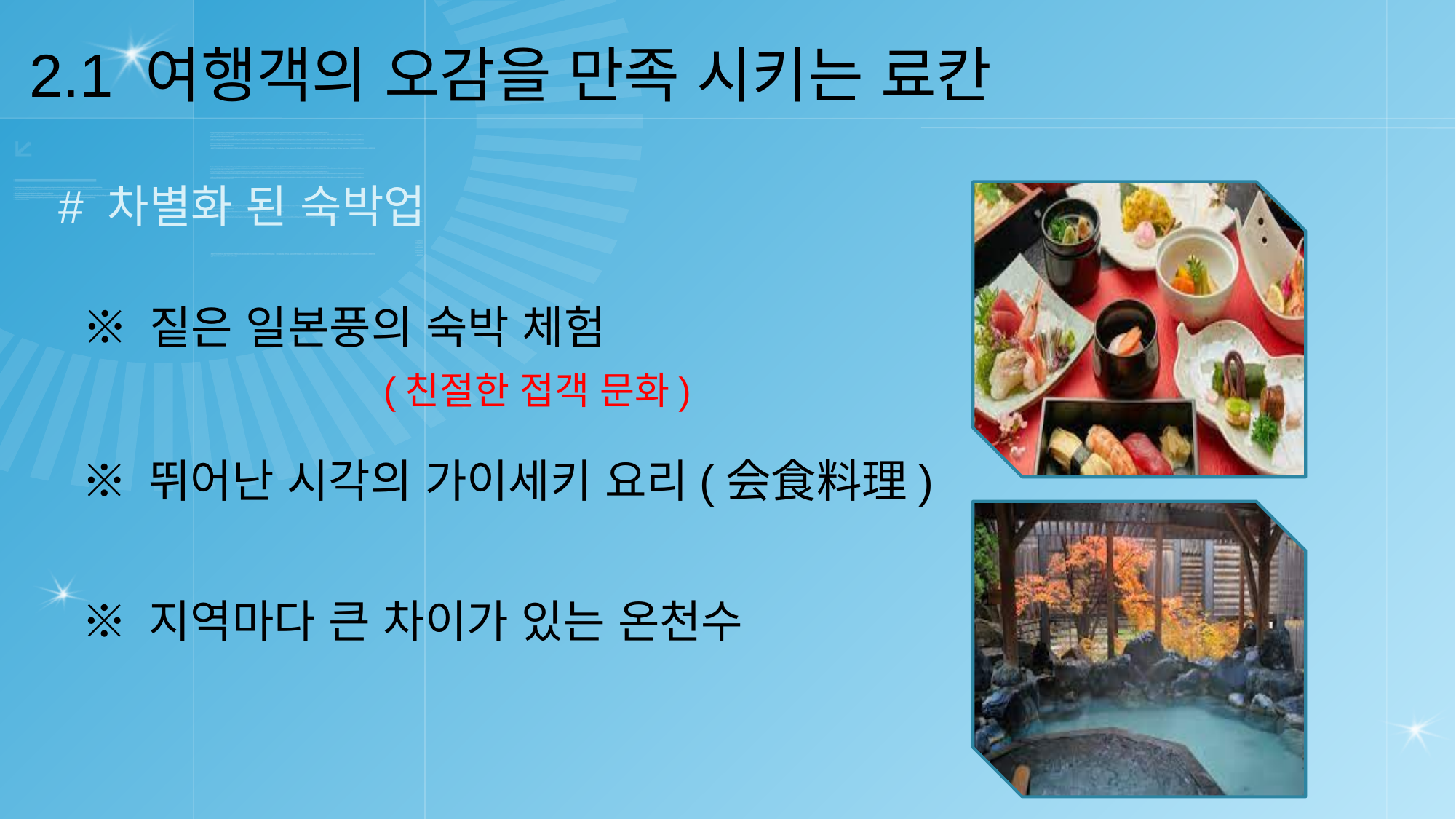

2.1 여행객의 오감을 만족 시키는 료칸
# 차별화 된 숙박업

※ 짙은 일본풍의 숙박 체험
(친절한 접객 문화)
※ 뛰어난 시각의 가이세키 요리(会食料理)

※ 지역마다 큰 차이가 있는 온천수